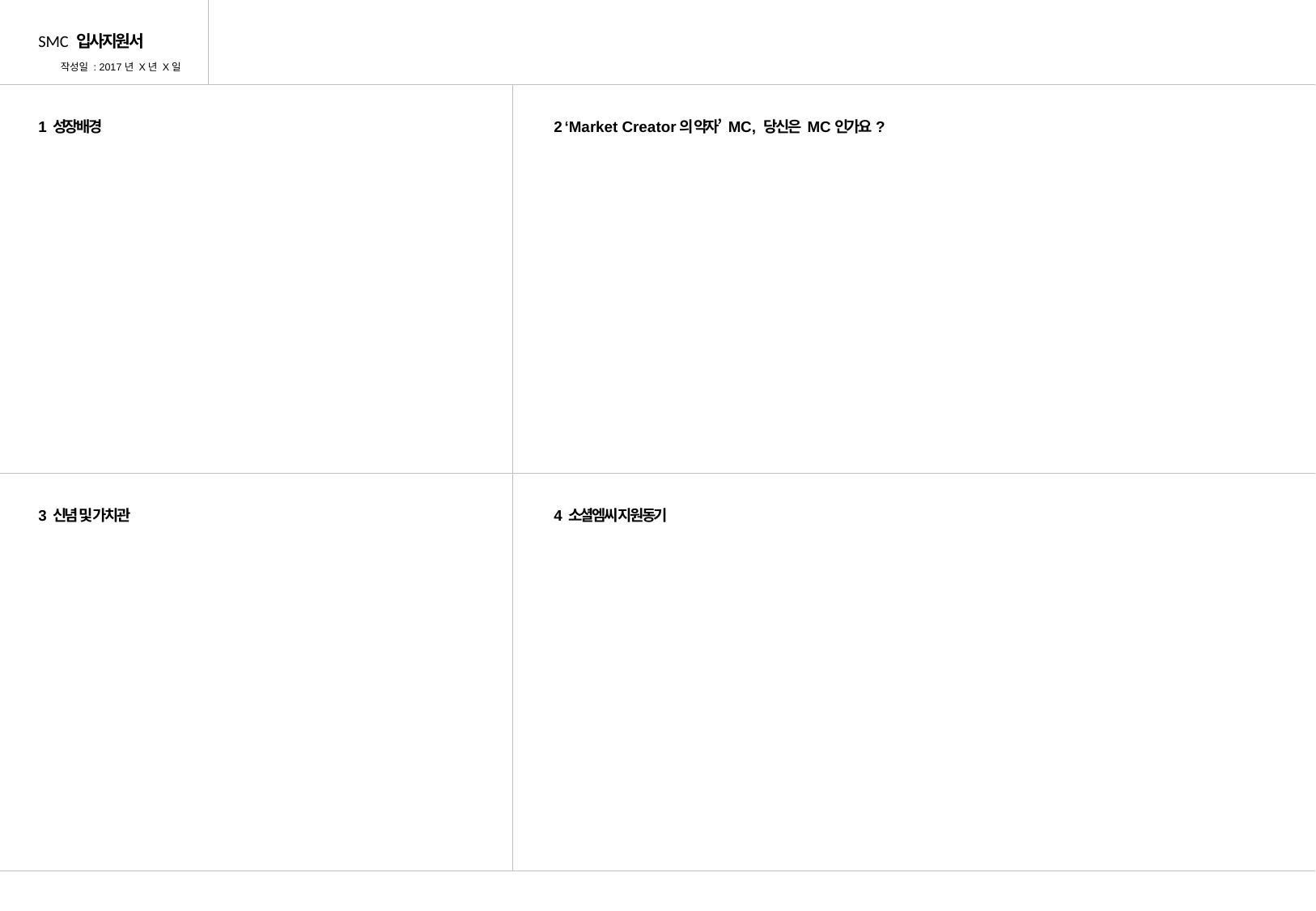

SMC 입사지원서
작성일 : 2017년 X년 X일
2 ‘Market Creator의 약자’ MC, 당신은 MC인가요?
1 성장배경
4 소셜엠씨 지원동기
3 신념 및 가치관